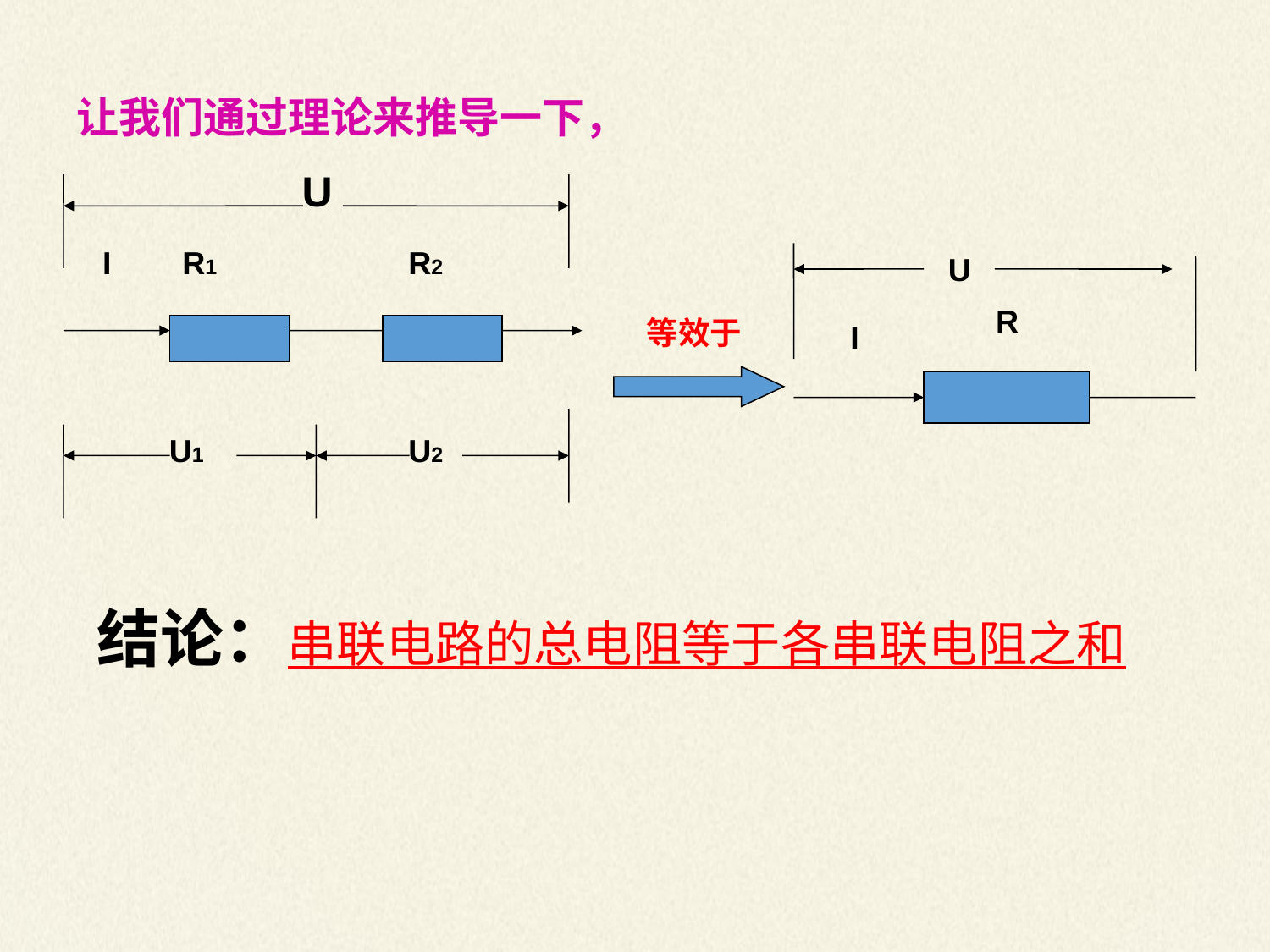

让我们通过理论来推导一下，
U

I
R1
R2

U1

U2

U

R
I

等效于

结论：串联电路的总电阻等于各串联电阻之和